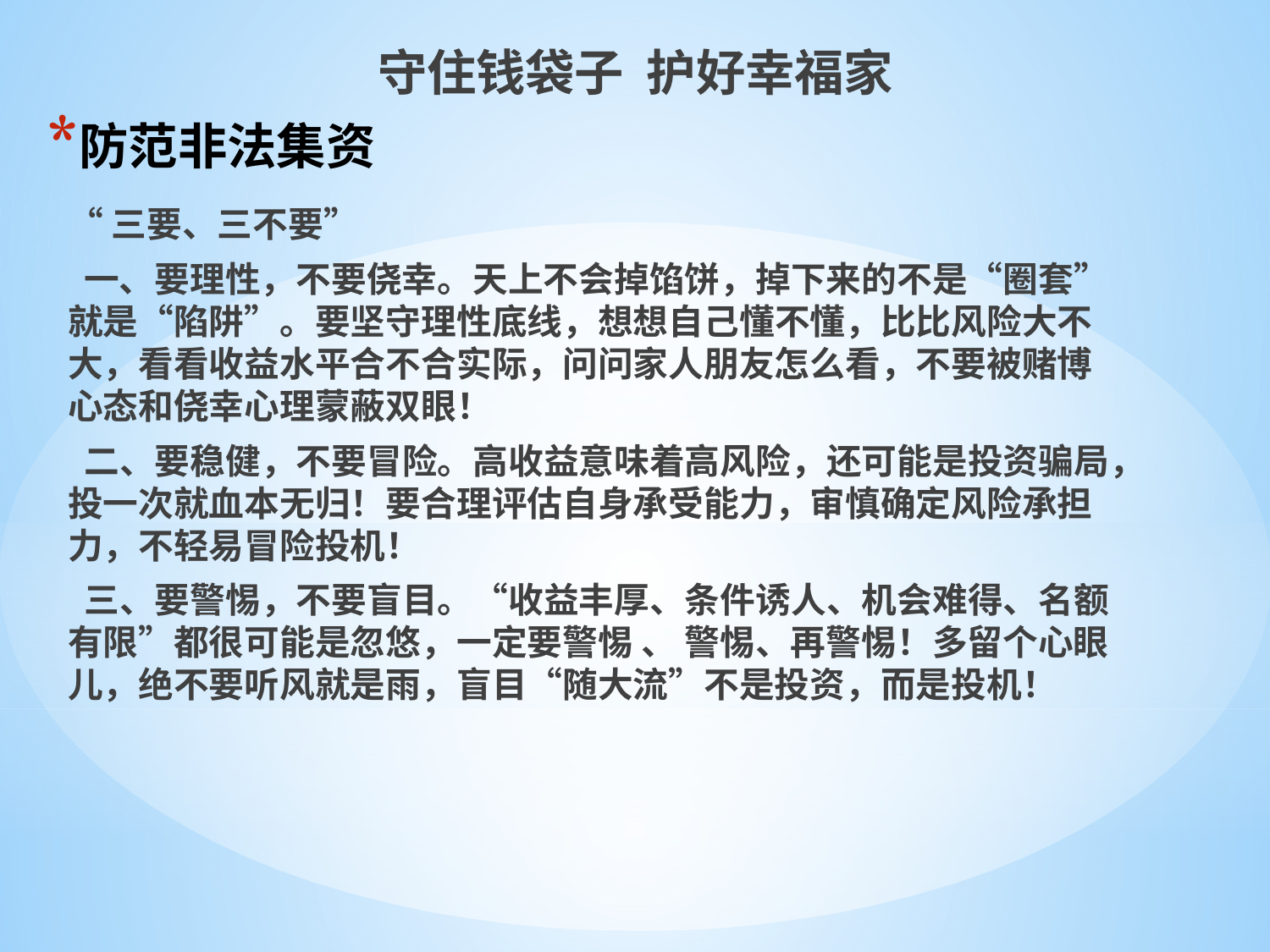

守住钱袋子  护好幸福家
# 防范非法集资
“三要、三不要”
 一、要理性，不要侥幸。天上不会掉馅饼，掉下来的不是“圈套”就是“陷阱”。要坚守理性底线，想想自己懂不懂，比比风险大不大，看看收益水平合不合实际，问问家人朋友怎么看，不要被赌博心态和侥幸心理蒙蔽双眼！
 二、要稳健，不要冒险。高收益意味着高风险，还可能是投资骗局，投一次就血本无归！要合理评估自身承受能力，审慎确定风险承担力，不轻易冒险投机！
 三、要警惕，不要盲目。“收益丰厚、条件诱人、机会难得、名额有限”都很可能是忽悠，一定要警惕 、 警惕、再警惕！多留个心眼儿，绝不要听风就是雨，盲目“随大流”不是投资，而是投机！